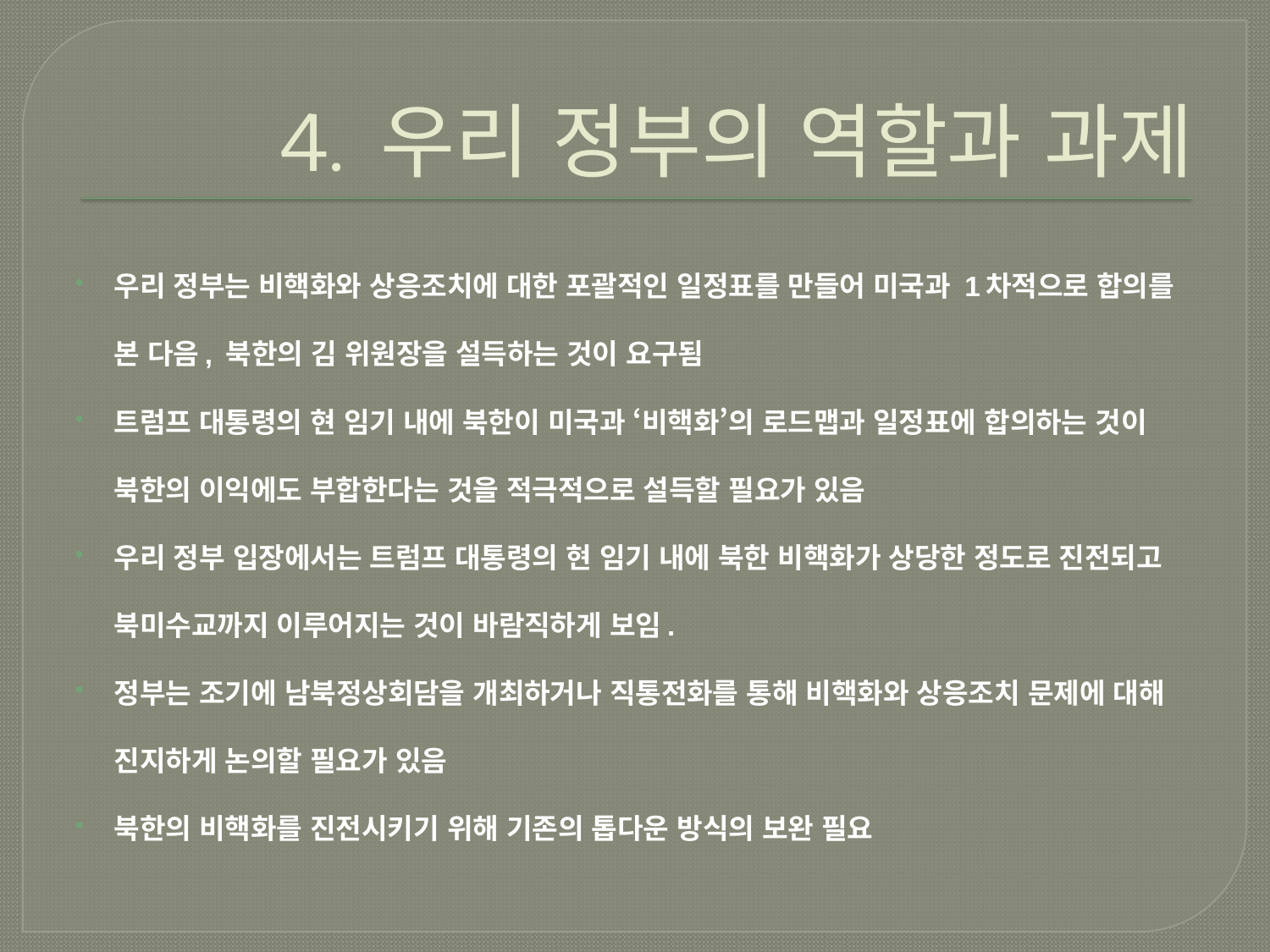

# 4. 우리 정부의 역할과 과제
우리 정부는 비핵화와 상응조치에 대한 포괄적인 일정표를 만들어 미국과 1차적으로 합의를 본 다음, 북한의 김 위원장을 설득하는 것이 요구됨
트럼프 대통령의 현 임기 내에 북한이 미국과 ‘비핵화’의 로드맵과 일정표에 합의하는 것이 북한의 이익에도 부합한다는 것을 적극적으로 설득할 필요가 있음
우리 정부 입장에서는 트럼프 대통령의 현 임기 내에 북한 비핵화가 상당한 정도로 진전되고 북미수교까지 이루어지는 것이 바람직하게 보임.
정부는 조기에 남북정상회담을 개최하거나 직통전화를 통해 비핵화와 상응조치 문제에 대해 진지하게 논의할 필요가 있음
북한의 비핵화를 진전시키기 위해 기존의 톱다운 방식의 보완 필요